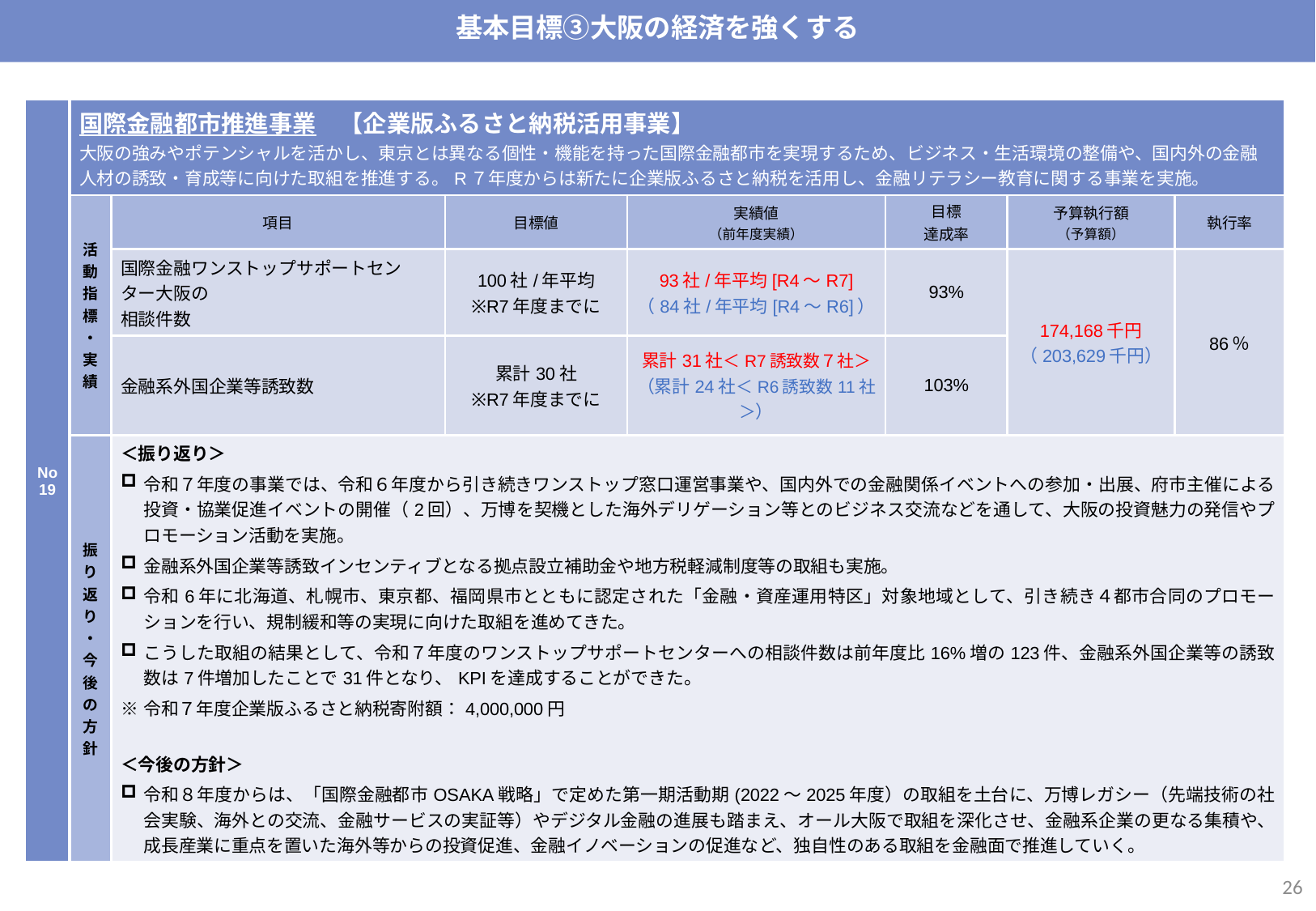

基本目標③大阪の経済を強くする
| No19 | 国際金融都市推進事業　【企業版ふるさと納税活用事業】 大阪の強みやポテンシャルを活かし、東京とは異なる個性・機能を持った国際金融都市を実現するため、ビジネス・生活環境の整備や、国内外の金融人材の誘致・育成等に向けた取組を推進する。R７年度からは新たに企業版ふるさと納税を活用し、金融リテラシー教育に関する事業を実施。 |  |  |  |  | 東京圏等への経済機能の流出に歯止めをかけ、大阪産業の高度化及び活性化を図るため、大阪府や国の立地優遇制度など大阪の投資魅力の発信・PRなどにより、府内での再投資及び国内外からの企業立地の促進に向けて取り組む。 |  |
| --- | --- | --- | --- | --- | --- | --- | --- |
|  | 活動指標・実績 | 項目 | 目標値 | 実績値 （前年度実績） | 目標 達成率 | 予算執行額 （予算額） | 執行率 |
|  |  | 国際金融ワンストップサポートセンター大阪の 相談件数 | 100社/年平均 ※R7年度までに | 93社/年平均[R4～R7] （84社/年平均[R4～R6]） | 93% | 174,168千円 （203,629千円） | 86％ |
|  |  | 金融系外国企業等誘致数 | 累計30社 ※R7年度までに | 累計31社＜R7誘致数７社＞ （累計24社＜R6誘致数11社＞） | 103% |  |  |
|  | 振り返り・今後の方針 | ＜振り返り＞ 令和７年度の事業では、令和６年度から引き続きワンストップ窓口運営事業や、国内外での金融関係イベントへの参加・出展、府市主催による投資・協業促進イベントの開催（2回）、万博を契機とした海外デリゲーション等とのビジネス交流などを通して、大阪の投資魅力の発信やプロモーション活動を実施。 金融系外国企業等誘致インセンティブとなる拠点設立補助金や地方税軽減制度等の取組も実施。 令和6年に北海道、札幌市、東京都、福岡県市とともに認定された「金融・資産運用特区」対象地域として、引き続き４都市合同のプロモーションを行い、規制緩和等の実現に向けた取組を進めてきた。 こうした取組の結果として、令和７年度のワンストップサポートセンターへの相談件数は前年度比16%増の123件、金融系外国企業等の誘致数は7件増加したことで31件となり、KPIを達成することができた。 ※令和７年度企業版ふるさと納税寄附額：4,000,000円 ＜今後の方針＞ 令和８年度からは、「国際金融都市OSAKA戦略」で定めた第一期活動期(2022～2025年度）の取組を土台に、万博レガシー（先端技術の社会実験、海外との交流、金融サービスの実証等）やデジタル金融の進展も踏まえ、オール大阪で取組を深化させ、金融系企業の更なる集積や、成長産業に重点を置いた海外等からの投資促進、金融イノベーションの促進など、独自性のある取組を金融面で推進していく。 |  |  |  |  |  |
26